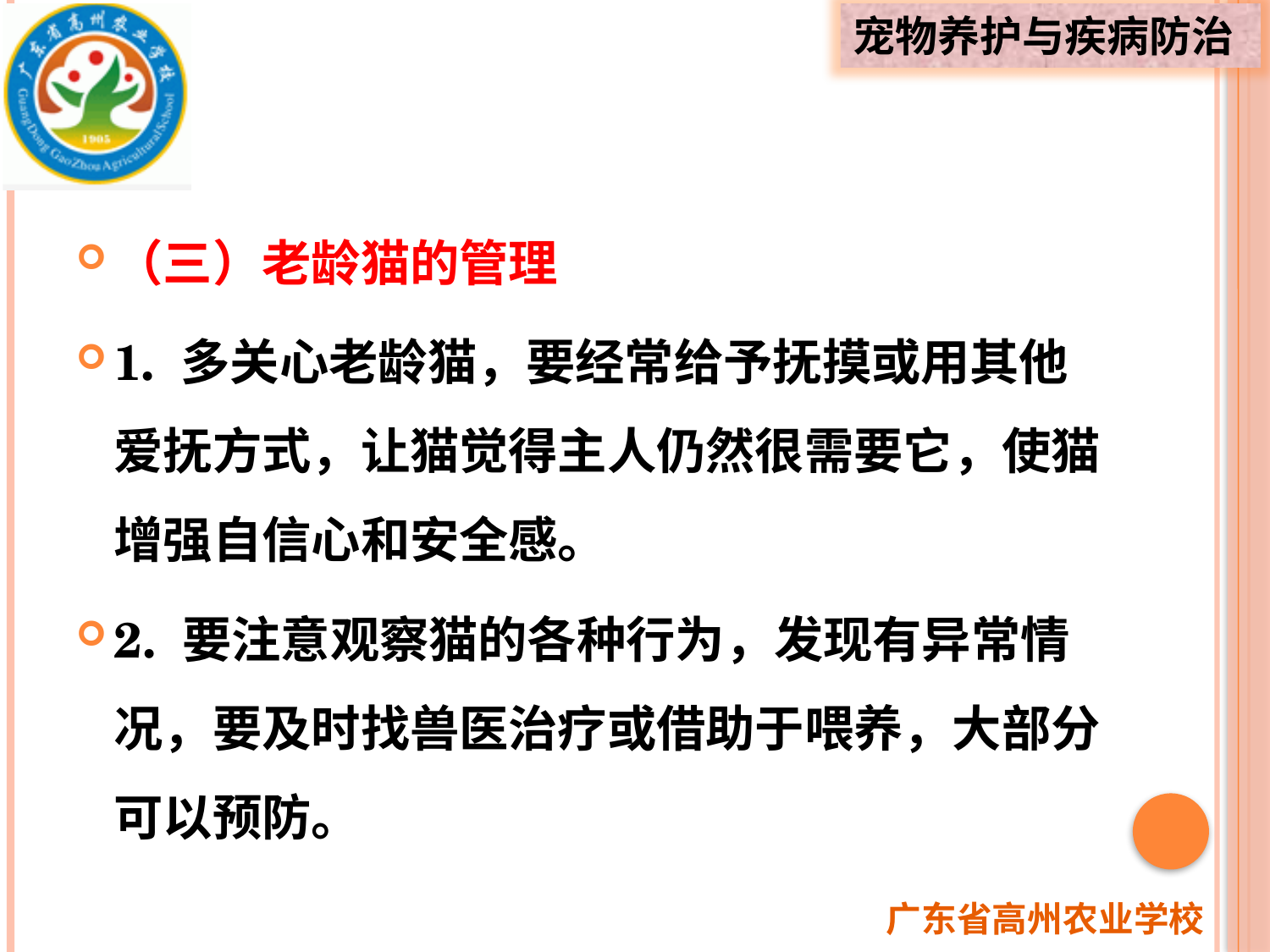

（三）老龄猫的管理
1. 多关心老龄猫，要经常给予抚摸或用其他爱抚方式，让猫觉得主人仍然很需要它，使猫增强自信心和安全感。
2. 要注意观察猫的各种行为，发现有异常情况，要及时找兽医治疗或借助于喂养，大部分可以预防。